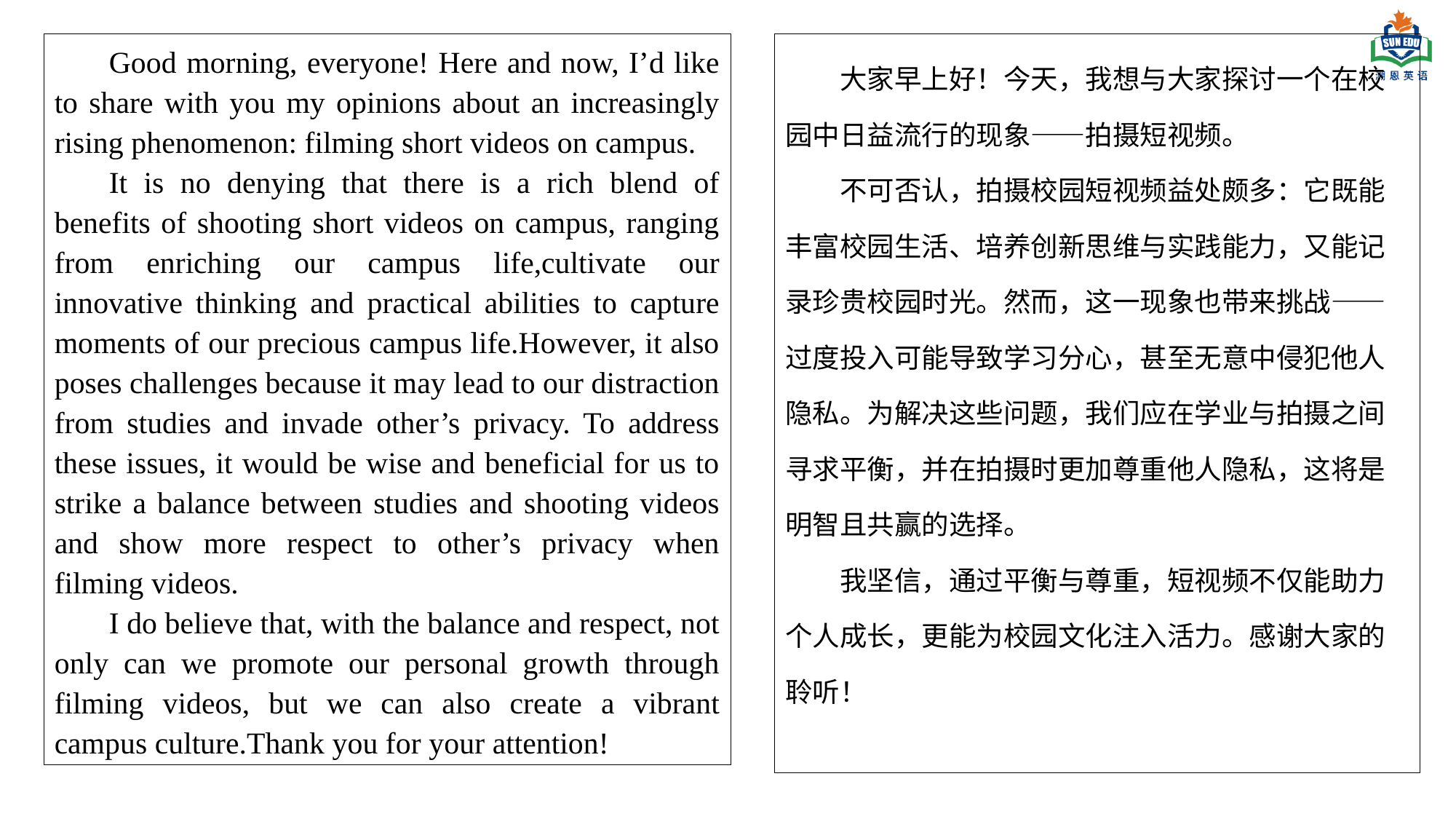

Good morning, everyone! Here and now, I’d like to share with you my opinions about an increasingly rising phenomenon: filming short videos on campus.
It is no denying that there is a rich blend of benefits of shooting short videos on campus, ranging from enriching our campus life,cultivate our innovative thinking and practical abilities to capture moments of our precious campus life.However, it also poses challenges because it may lead to our distraction from studies and invade other’s privacy. To address these issues, it would be wise and beneficial for us to strike a balance between studies and shooting videos and show more respect to other’s privacy when filming videos.
I do believe that, with the balance and respect, not only can we promote our personal growth through filming videos, but we can also create a vibrant campus culture.Thank you for your attention!
大家早上好！今天，我想与大家探讨一个在校园中日益流行的现象——拍摄短视频。
不可否认，拍摄校园短视频益处颇多：它既能丰富校园生活、培养创新思维与实践能力，又能记录珍贵校园时光。然而，这一现象也带来挑战——过度投入可能导致学习分心，甚至无意中侵犯他人隐私。为解决这些问题，我们应在学业与拍摄之间寻求平衡，并在拍摄时更加尊重他人隐私，这将是明智且共赢的选择。
我坚信，通过平衡与尊重，短视频不仅能助力个人成长，更能为校园文化注入活力。感谢大家的聆听！